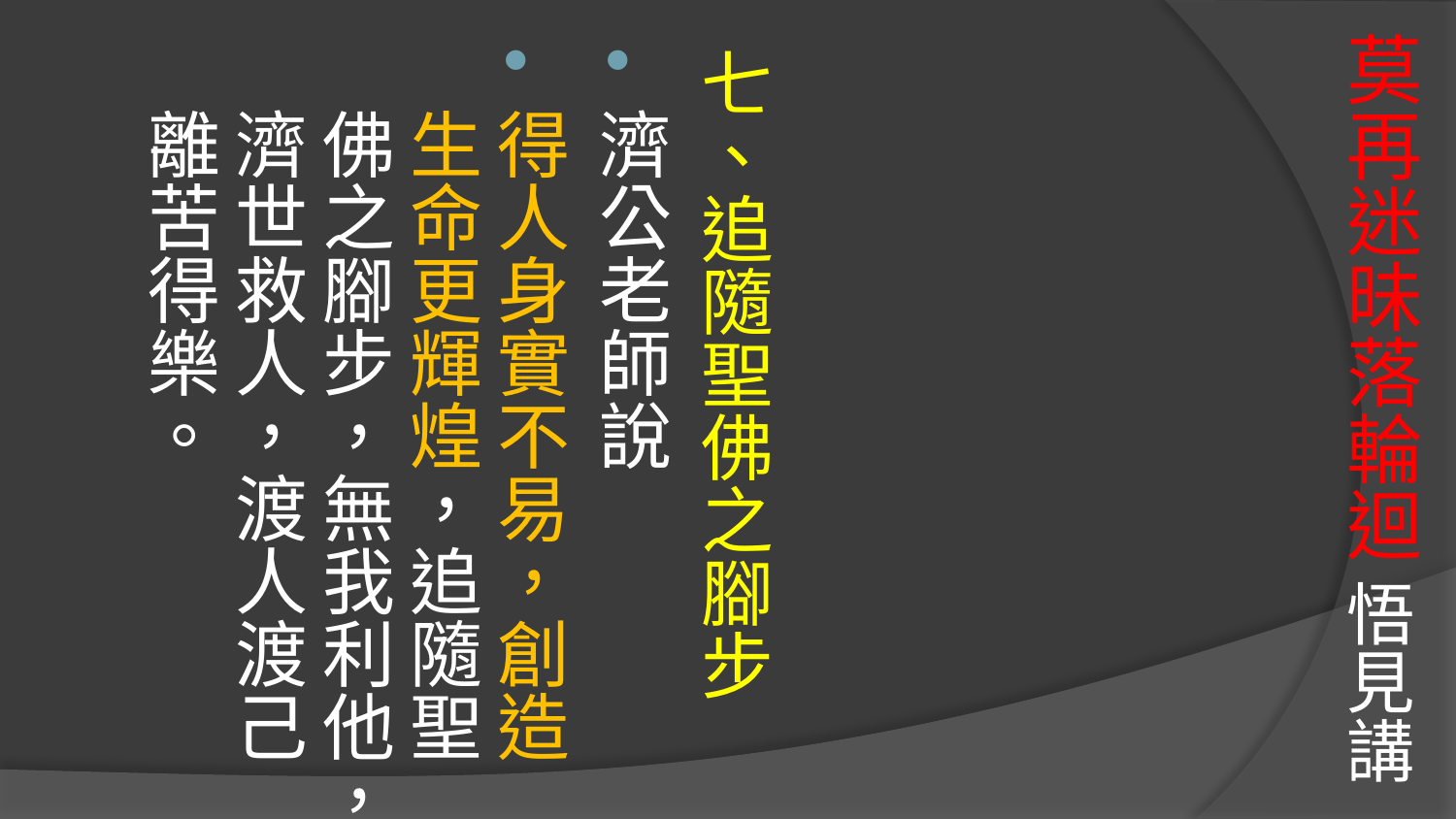

# 莫再迷昧落輪迴 悟見講
七、追隨聖佛之腳步
濟公老師說
得人身實不易，創造生命更輝煌，追隨聖佛之腳步，無我利他，濟世救人，渡人渡己離苦得樂。